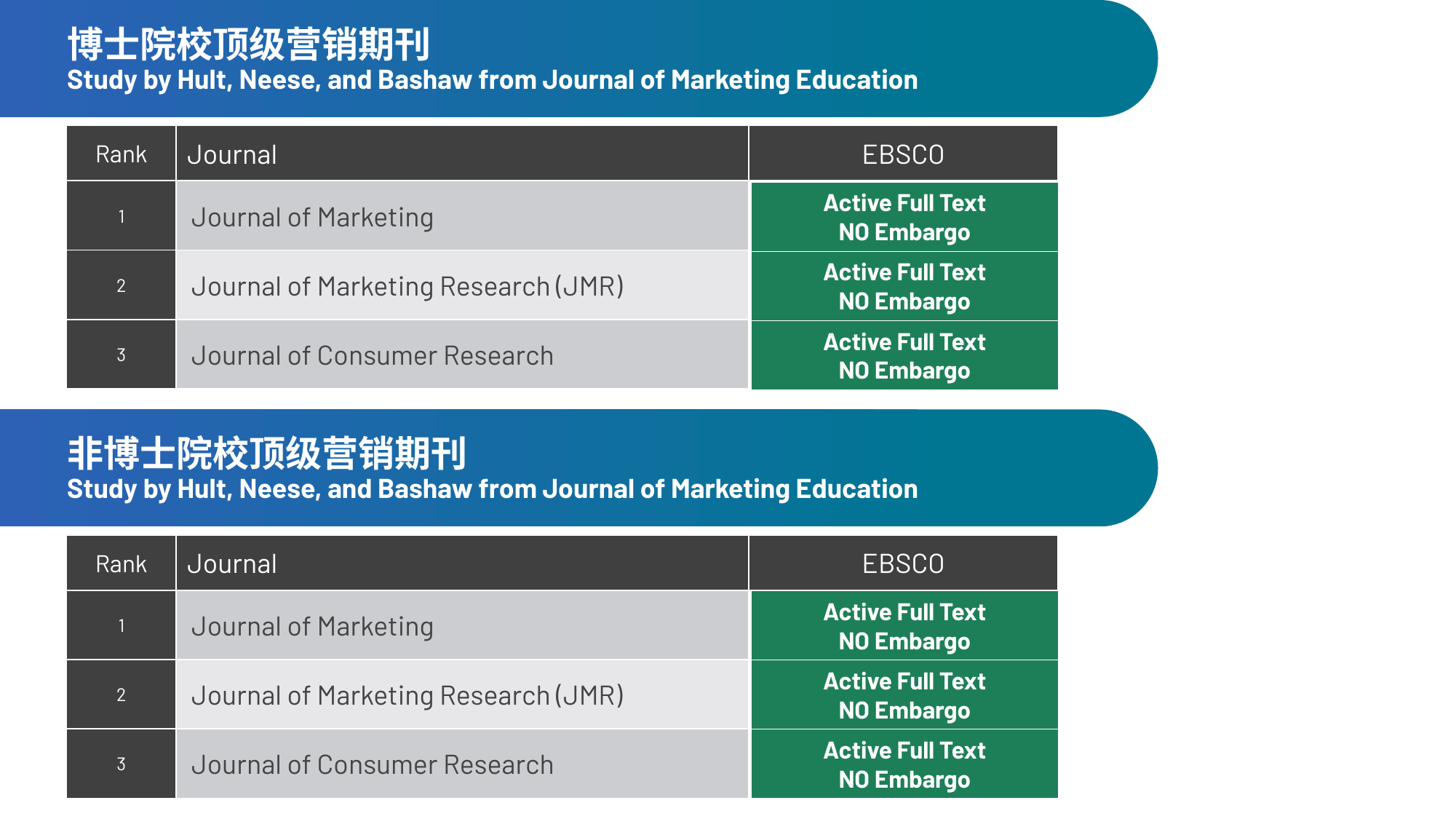

博士院校顶级营销期刊
Study by Hult, Neese, and Bashaw from Journal of Marketing Education
| Rank | Journal | EBSCO |
| --- | --- | --- |
| 1 | Journal of Marketing |  |
| 2 | Journal of Marketing Research (JMR) |  |
| 3 | Journal of Consumer Research |  |
| Active Full Text NO Embargo |
| --- |
| Active Full Text NO Embargo |
| Active Full Text NO Embargo |
非博士院校顶级营销期刊
Study by Hult, Neese, and Bashaw from Journal of Marketing Education
| Rank | Journal | EBSCO |
| --- | --- | --- |
| 1 | Journal of Marketing |  |
| 2 | Journal of Marketing Research (JMR) |  |
| 3 | Journal of Consumer Research |  |
| Active Full Text NO Embargo |
| --- |
| Active Full Text NO Embargo |
| Active Full Text NO Embargo |